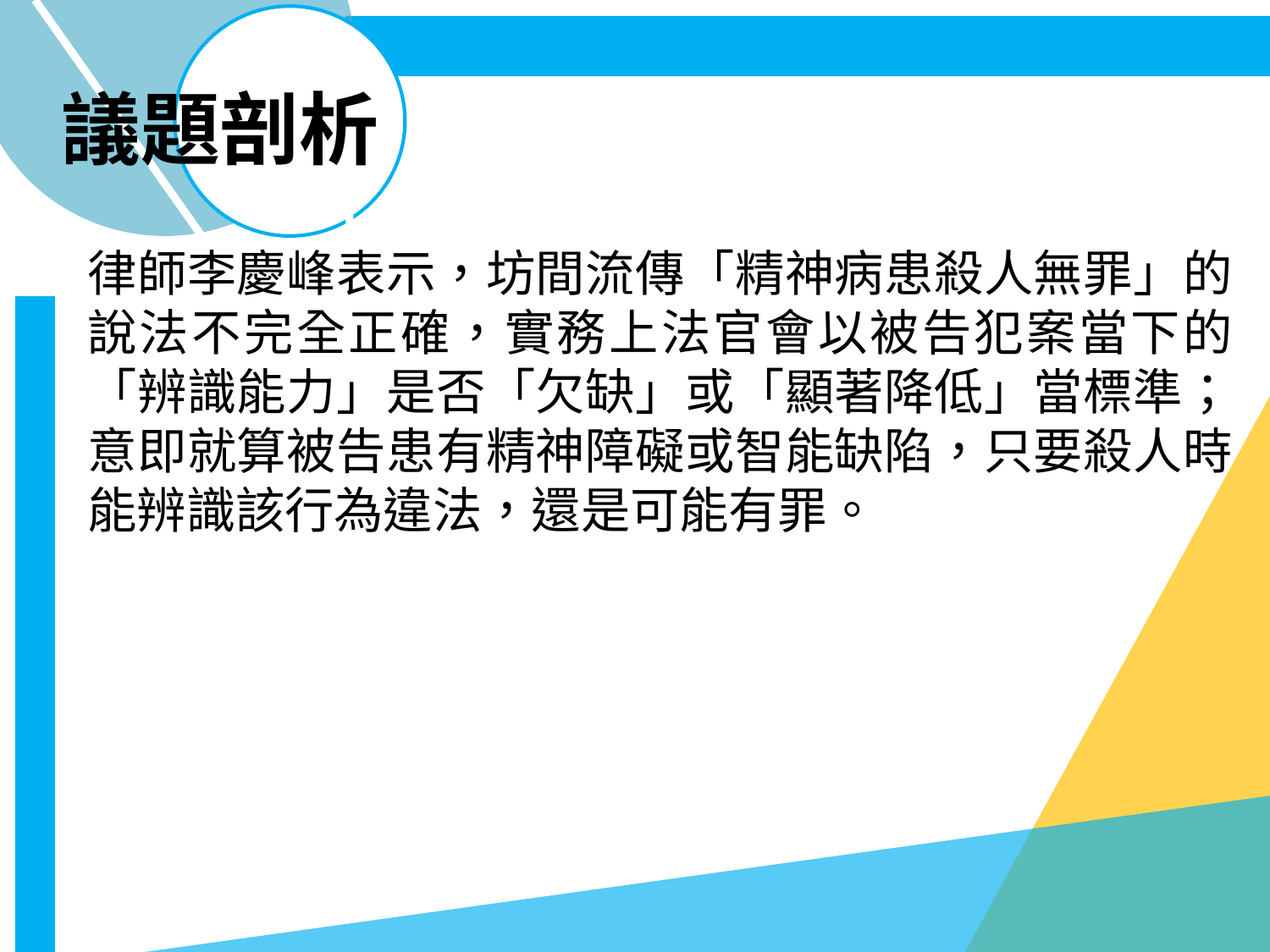

# 議題剖析
律師李慶峰表示，坊間流傳「精神病患殺人無罪」的說法不完全正確，實務上法官會以被告犯案當下的「辨識能力」是否「欠缺」或「顯著降低」當標準；意即就算被告患有精神障礙或智能缺陷，只要殺人時能辨識該行為違法，還是可能有罪。